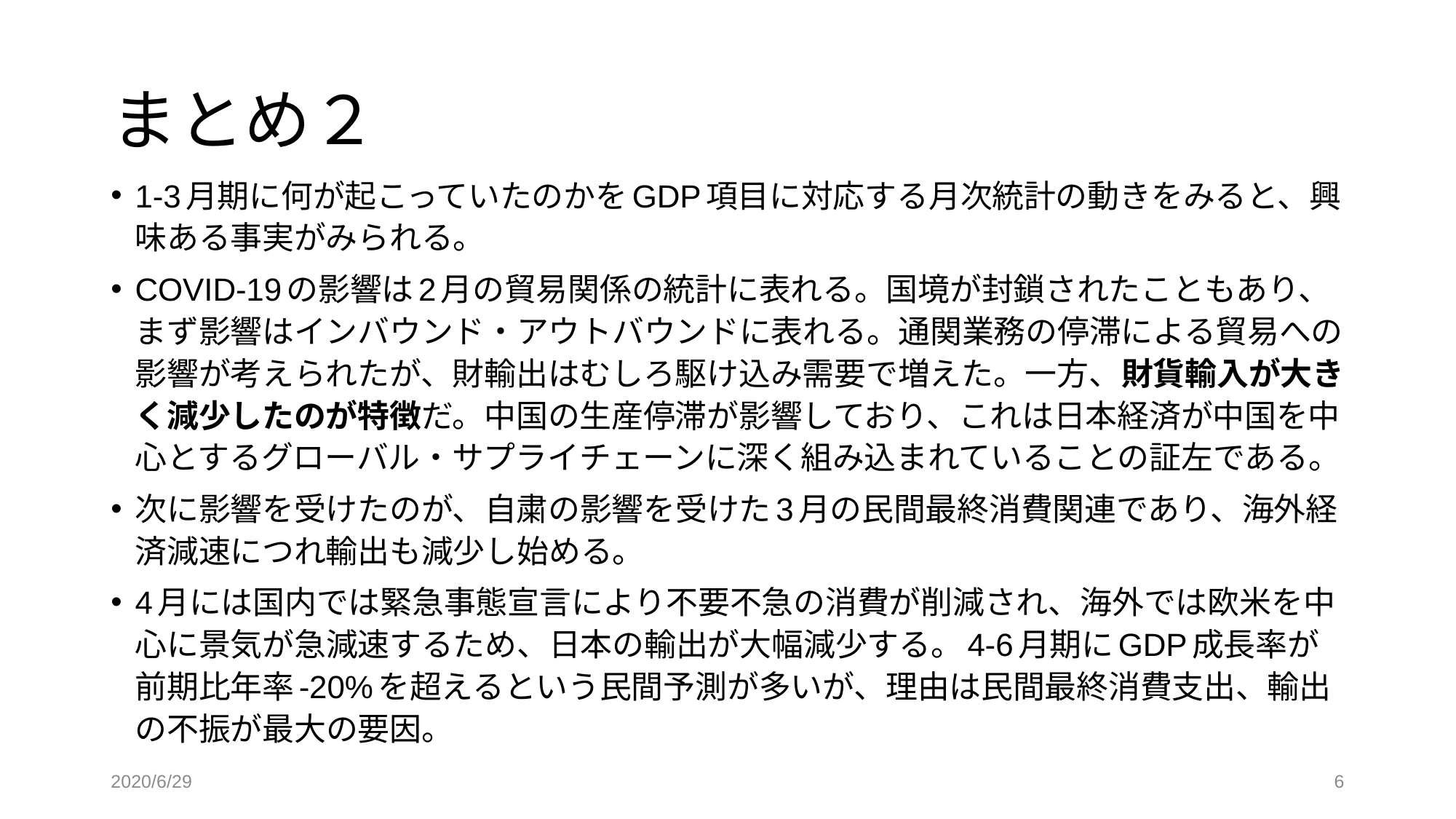

# まとめ２
1-3月期に何が起こっていたのかをGDP項目に対応する月次統計の動きをみると、興味ある事実がみられる。
COVID-19の影響は2月の貿易関係の統計に表れる。国境が封鎖されたこともあり、まず影響はインバウンド・アウトバウンドに表れる。通関業務の停滞による貿易への影響が考えられたが、財輸出はむしろ駆け込み需要で増えた。一方、財貨輸入が大きく減少したのが特徴だ。中国の生産停滞が影響しており、これは日本経済が中国を中心とするグローバル・サプライチェーンに深く組み込まれていることの証左である。
次に影響を受けたのが、自粛の影響を受けた3月の民間最終消費関連であり、海外経済減速につれ輸出も減少し始める。
4月には国内では緊急事態宣言により不要不急の消費が削減され、海外では欧米を中心に景気が急減速するため、日本の輸出が大幅減少する。4-6月期にGDP成長率が前期比年率-20%を超えるという民間予測が多いが、理由は民間最終消費支出、輸出の不振が最大の要因。

2020/6/29
6